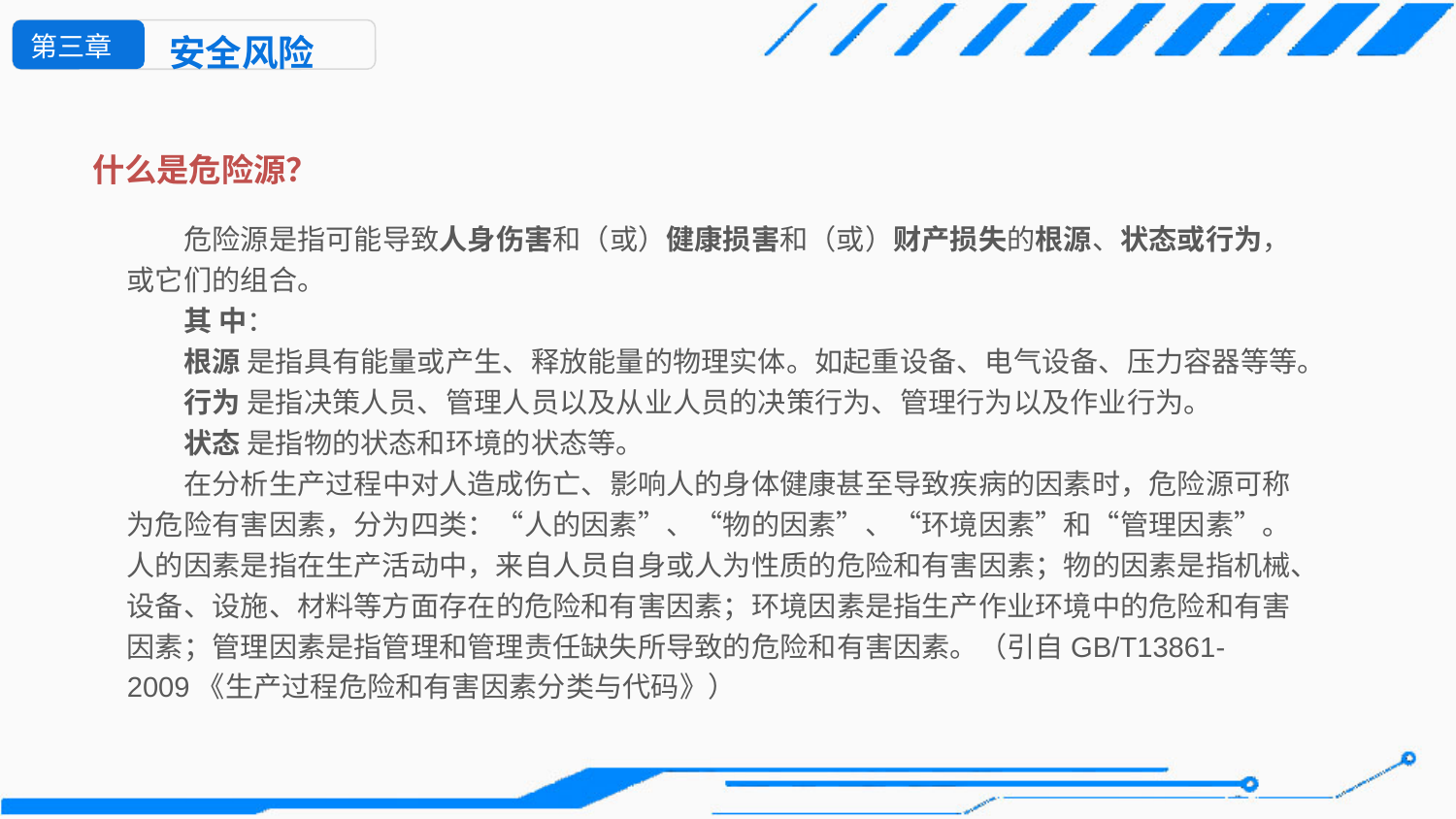

第三章
安全风险
什么是危险源？
危险源是指可能导致人身伤害和（或）健康损害和（或）财产损失的根源、状态或行为，或它们的组合。
其 中：
根源 是指具有能量或产生、释放能量的物理实体。如起重设备、电气设备、压力容器等等。
行为 是指决策人员、管理人员以及从业人员的决策行为、管理行为以及作业行为。
状态 是指物的状态和环境的状态等。
在分析生产过程中对人造成伤亡、影响人的身体健康甚至导致疾病的因素时，危险源可称为危险有害因素，分为四类：“人的因素”、“物的因素”、“环境因素”和“管理因素”。人的因素是指在生产活动中，来自人员自身或人为性质的危险和有害因素；物的因素是指机械、设备、设施、材料等方面存在的危险和有害因素；环境因素是指生产作业环境中的危险和有害因素；管理因素是指管理和管理责任缺失所导致的危险和有害因素。（引自GB/T13861-2009《生产过程危险和有害因素分类与代码》）